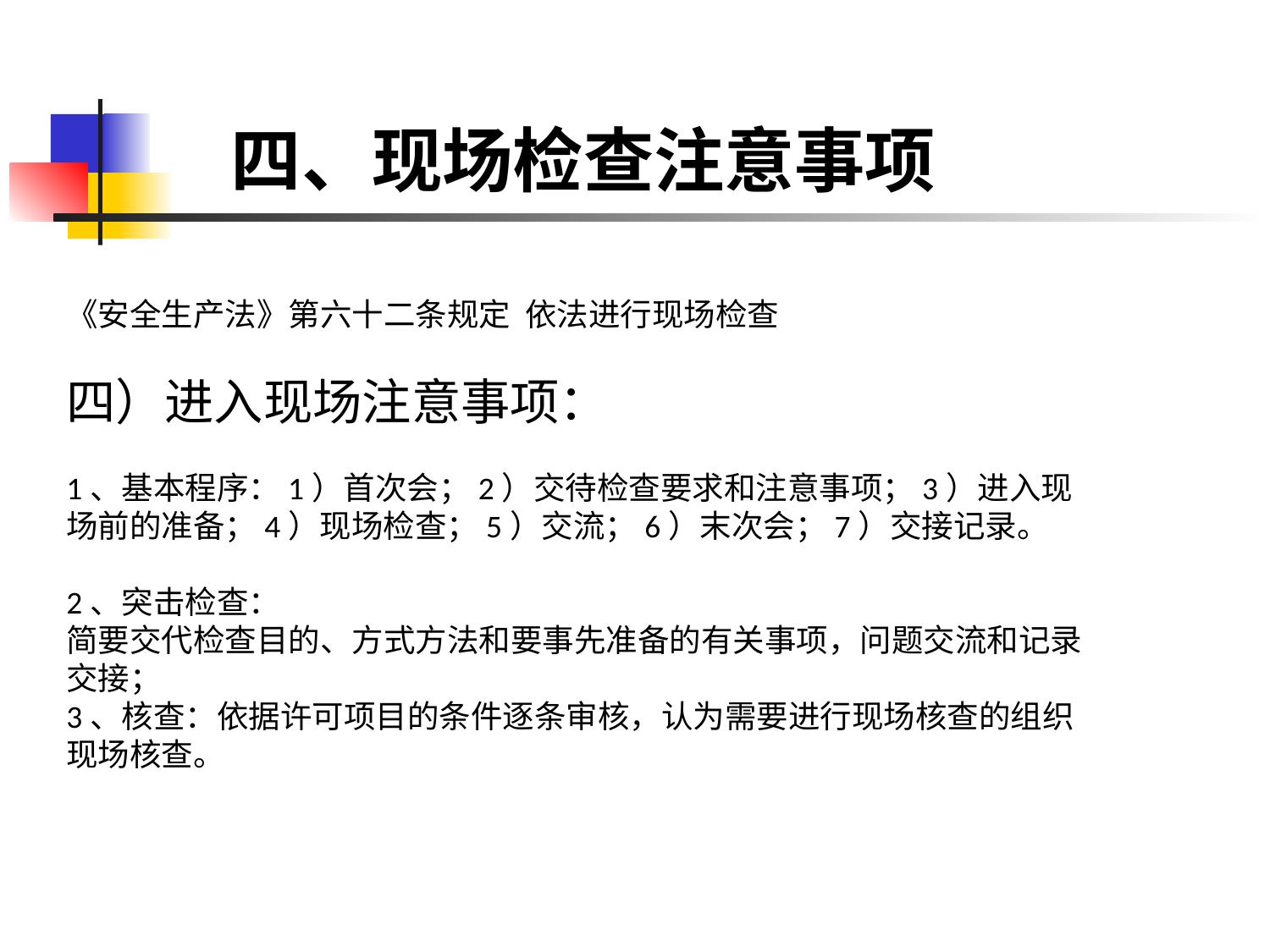

# 四、现场检查注意事项

《安全生产法》第六十二条规定  依法进行现场检查

四）进入现场注意事项：

1、基本程序：1）首次会；2）交待检查要求和注意事项；3）进入现场前的准备；4）现场检查；5）交流；6）末次会；7）交接记录。

2、突击检查：
简要交代检查目的、方式方法和要事先准备的有关事项，问题交流和记录交接；
3、核查：依据许可项目的条件逐条审核，认为需要进行现场核查的组织现场核查。